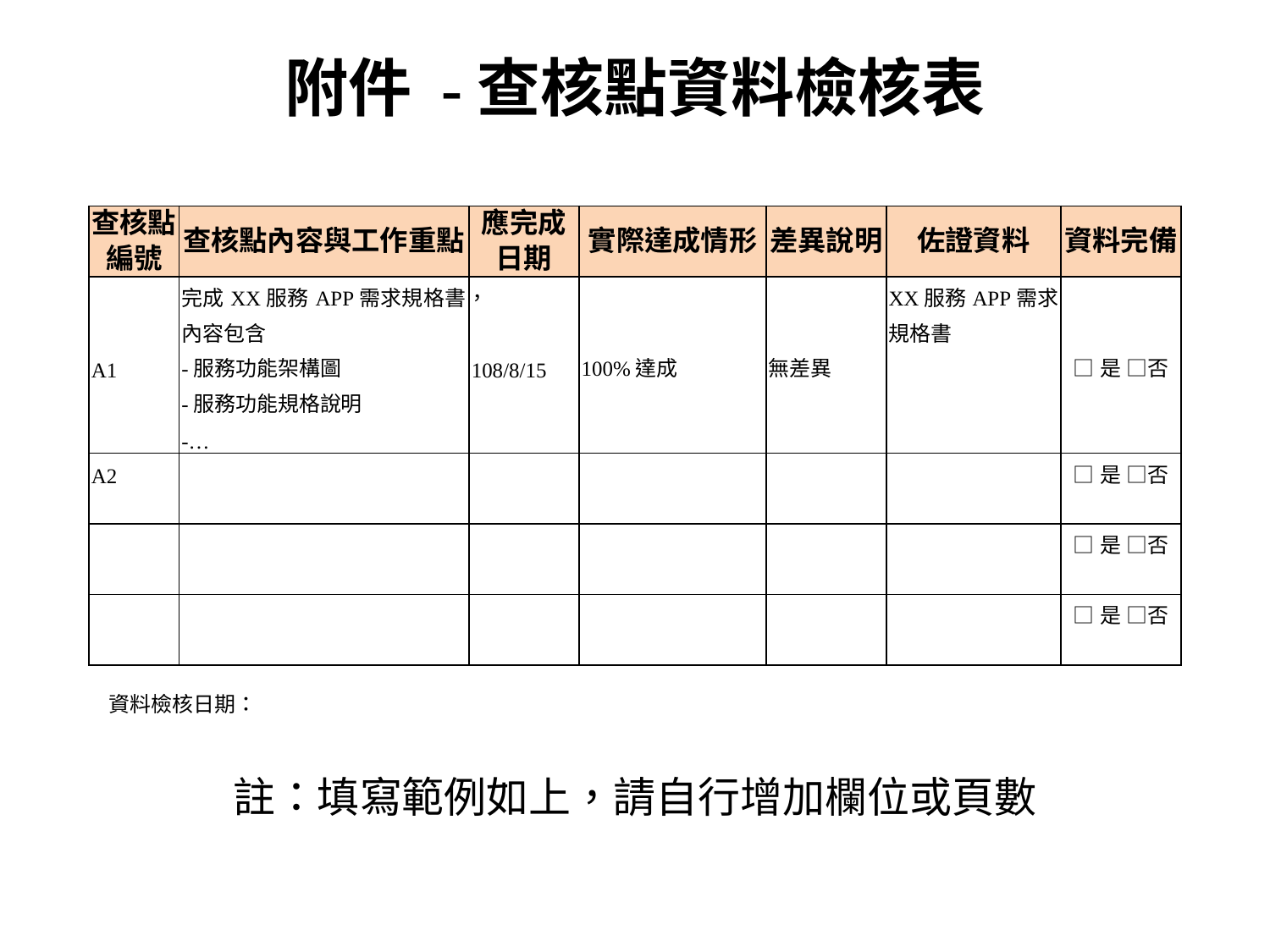

附件 -查核點資料檢核表
| 查核點編號 | 查核點內容與工作重點 | 應完成 日期 | 實際達成情形 | 差異說明 | 佐證資料 | 資料完備 |
| --- | --- | --- | --- | --- | --- | --- |
| A1 | 完成XX服務APP需求規格書，內容包含 -服務功能架構圖 -服務功能規格說明 -… | 108/8/15 | 100%達成 | 無差異 | XX服務APP需求規格書 | □是 □否 |
| A2 |  |  |  |  |  | □是 □否 |
|  |  |  |  |  |  | □是 □否 |
|  |  |  |  |  |  | □是 □否 |
資料檢核日期：
註：填寫範例如上，請自行增加欄位或頁數